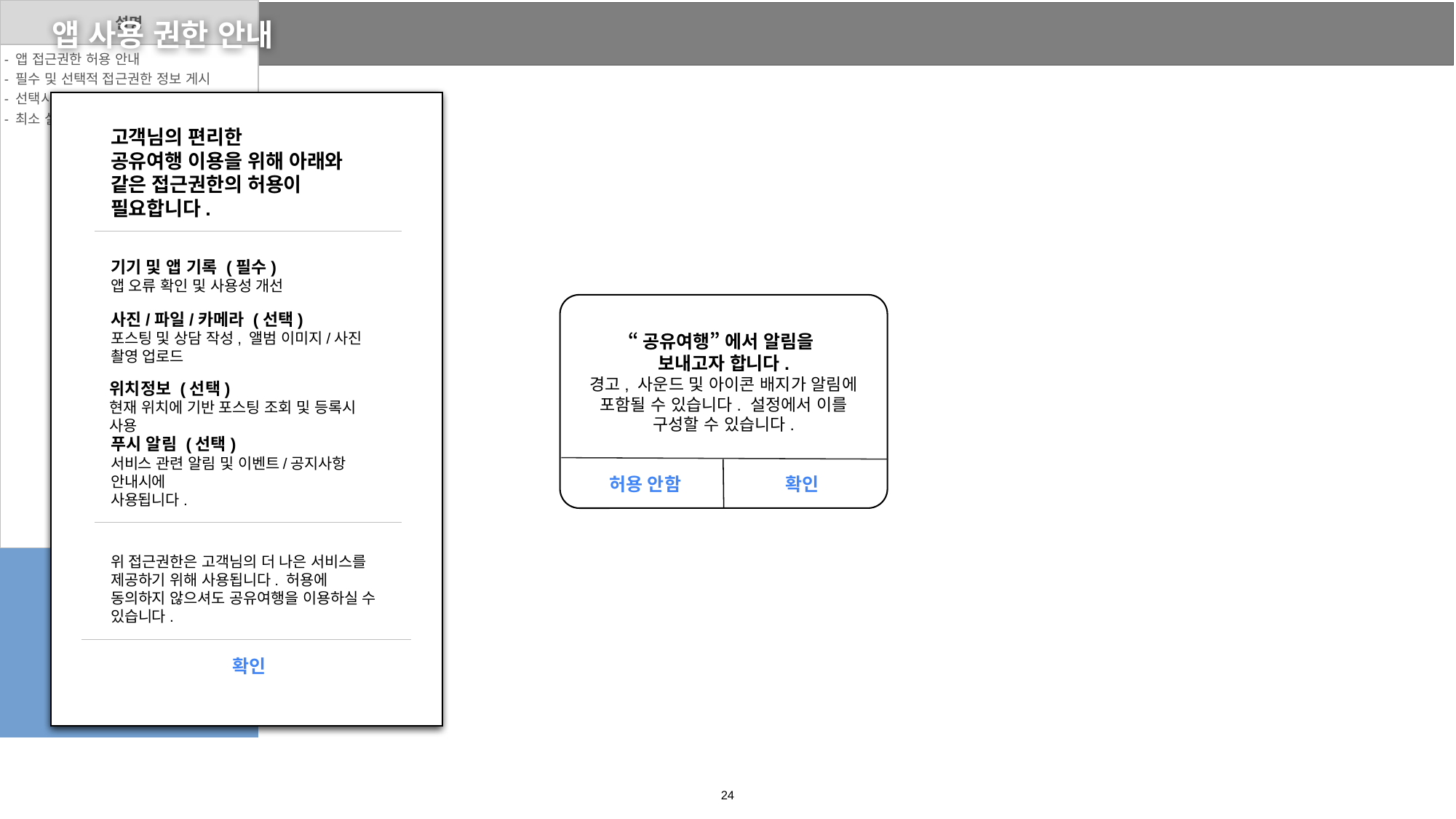

앱 사용 권한 안내
| 설명 |  |  |
| --- | --- | --- |
| - 앱 접근권한 허용 안내 - 필수 및 선택적 접근권한 정보 게시 - 선택시 앱 사 용 권한 허용 진행 - 최소 실행 시 표시 |  |  |
|  |  |  |
|  |  |  |
|  |  |  |
|  |  |  |
|  |  |  |
|  |  |  |
|  |  |  |
|  |  |  |
|  |  |  |
| 참고 |  |  |
| 앱 사용 권한 안내 기준은 아래 정보통신망법에 준거하며, 트래블코업의 필수/선택 권한에 대한 최종 권한사용은 개발완료시 개발자의 확인으로 변경 필요함. <정보통신망 이용촉진 및 정보보호 등에 관한 법률>제22조의2(접근권한에 대한 동의)> |  |  |
공이

고객님의 편리한
공유여행 이용을 위해 아래와 같은 접근권한의 허용이 필요합니다.

기기 및 앱 기록 (필수)
앱 오류 확인 및 사용성 개선

사진/파일/카메라 (선택)
포스팅 및 상담 작성, 앨범 이미지/사진 촬영 업로드
“공유여행” 에서 알림을
보내고자 합니다.
경고, 사운드 및 아이콘 배지가 알림에 포함될 수 있습니다. 설정에서 이를 구성할 수 있습니다.
위치정보 (선택)
현재 위치에 기반 포스팅 조회 및 등록시 사용
푸시 알림 (선택)
서비스 관련 알림 및 이벤트/공지사항 안내시에
사용됩니다.
허용 안함
확인
위 접근권한은 고객님의 더 나은 서비스를 제공하기 위해 사용됩니다. 허용에 동의하지 않으셔도 공유여행을 이용하실 수 있습니다.
확인
24